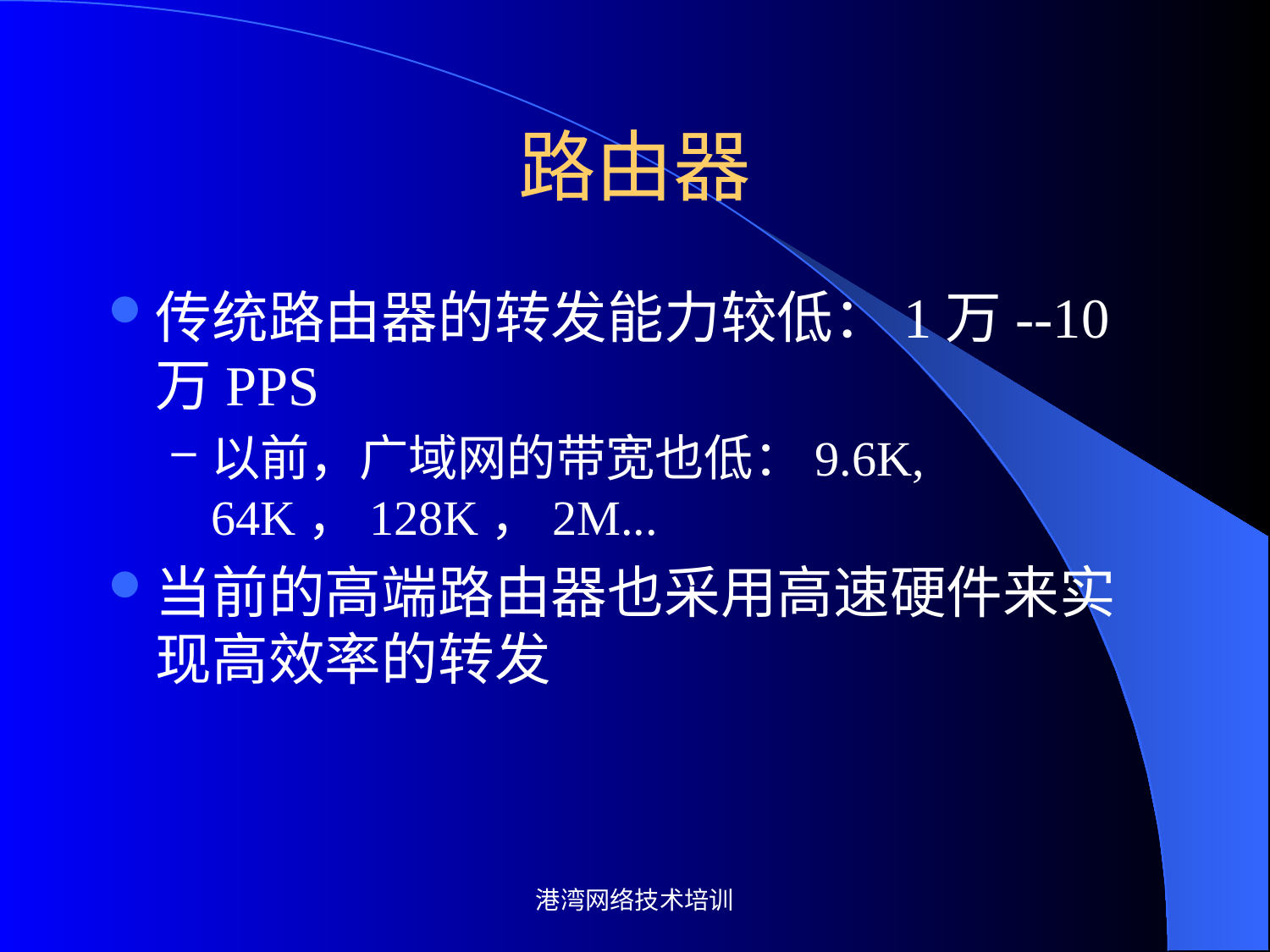

# 路由器
传统路由器的转发能力较低：1万--10万PPS
以前，广域网的带宽也低：9.6K, 64K，128K，2M...
当前的高端路由器也采用高速硬件来实现高效率的转发

港湾网络技术培训
19